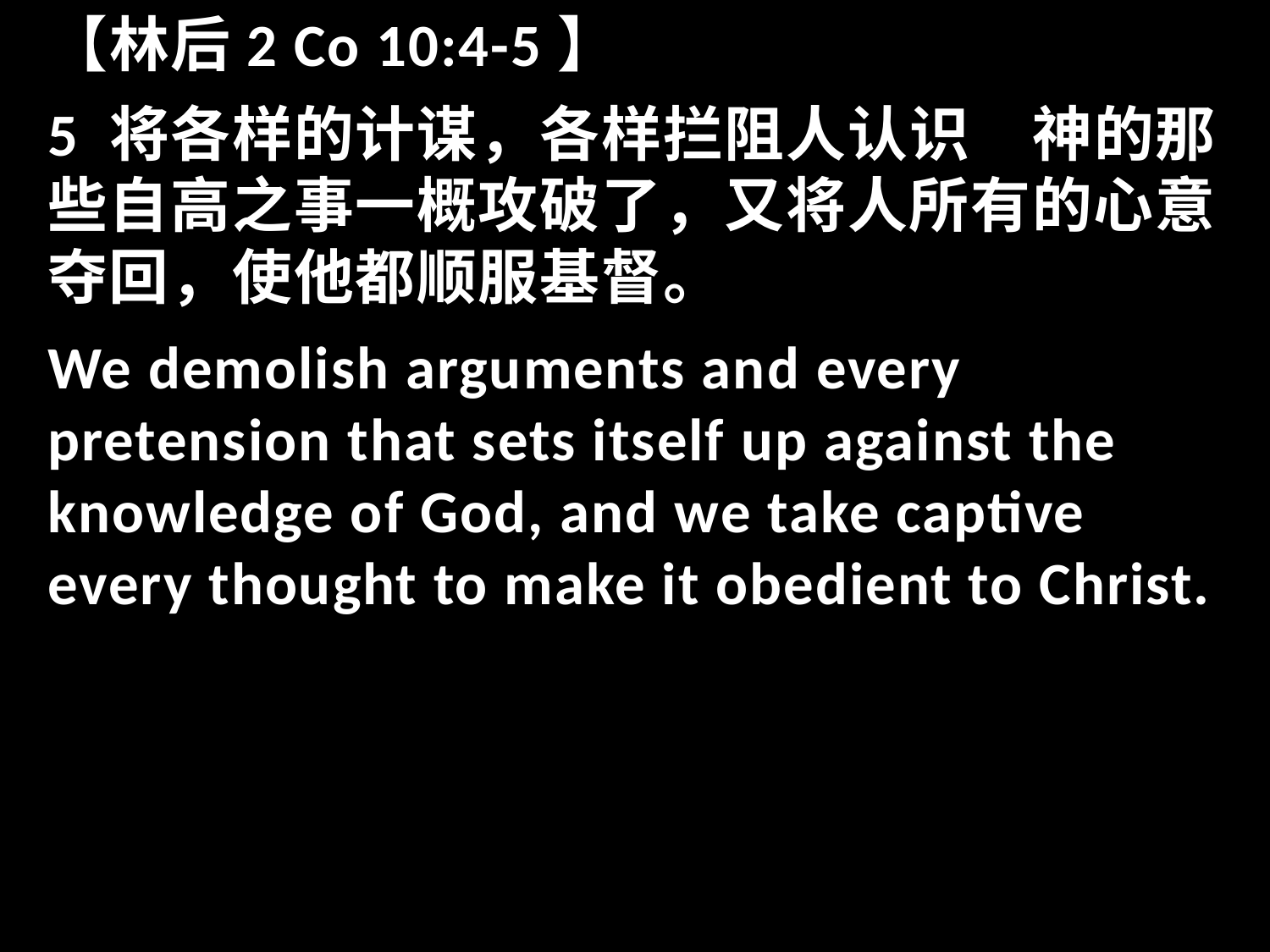

【林后2 Co 10:4-5】
5 将各样的计谋，各样拦阻人认识　神的那些自高之事一概攻破了，又将人所有的心意夺回，使他都顺服基督。
We demolish arguments and every pretension that sets itself up against the knowledge of God, and we take captive every thought to make it obedient to Christ.